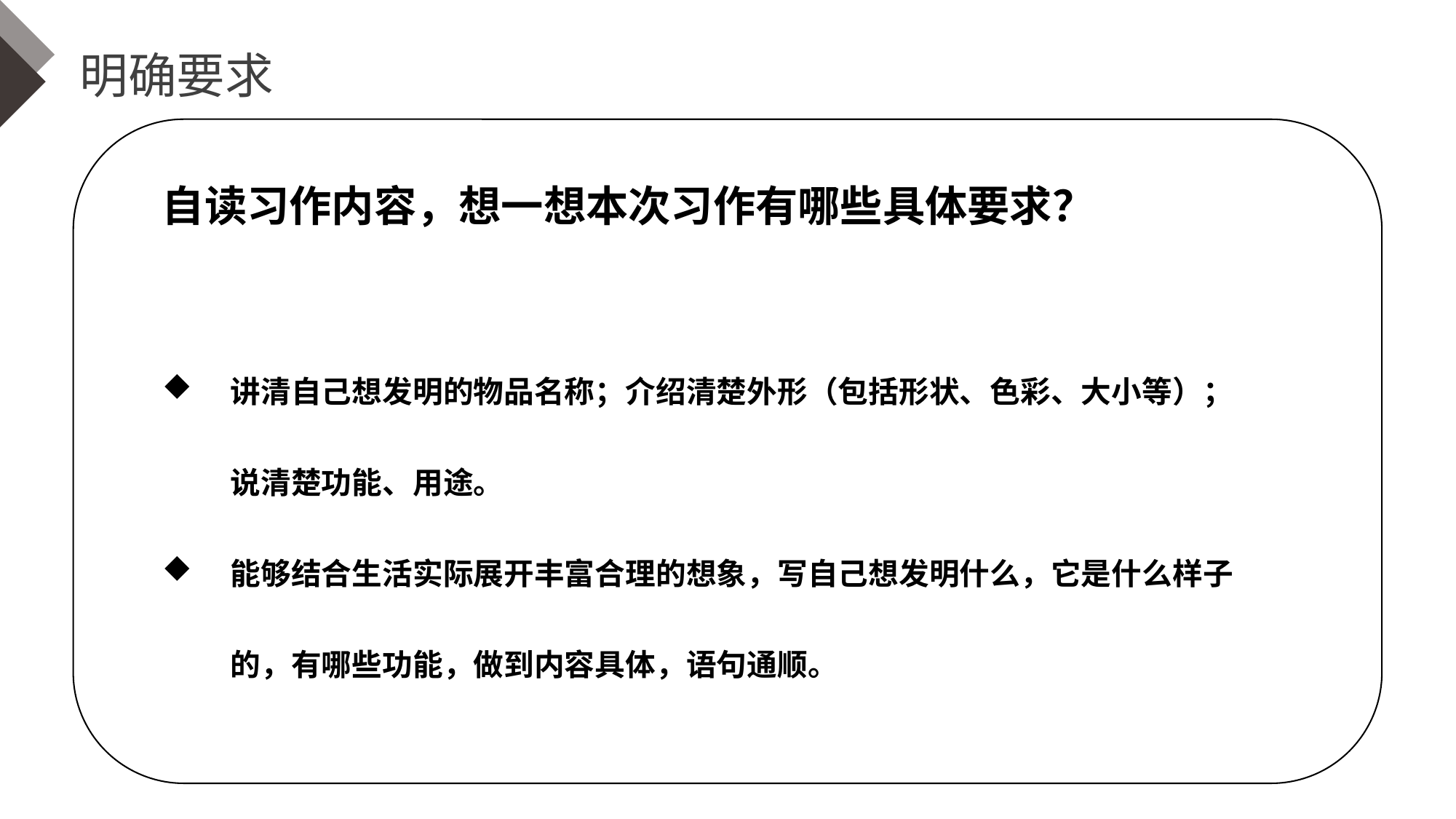

明确要求
自读习作内容，想一想本次习作有哪些具体要求？
讲清自己想发明的物品名称；介绍清楚外形（包括形状、色彩、大小等）；说清楚功能、用途。
能够结合生活实际展开丰富合理的想象，写自己想发明什么，它是什么样子的，有哪些功能，做到内容具体，语句通顺。